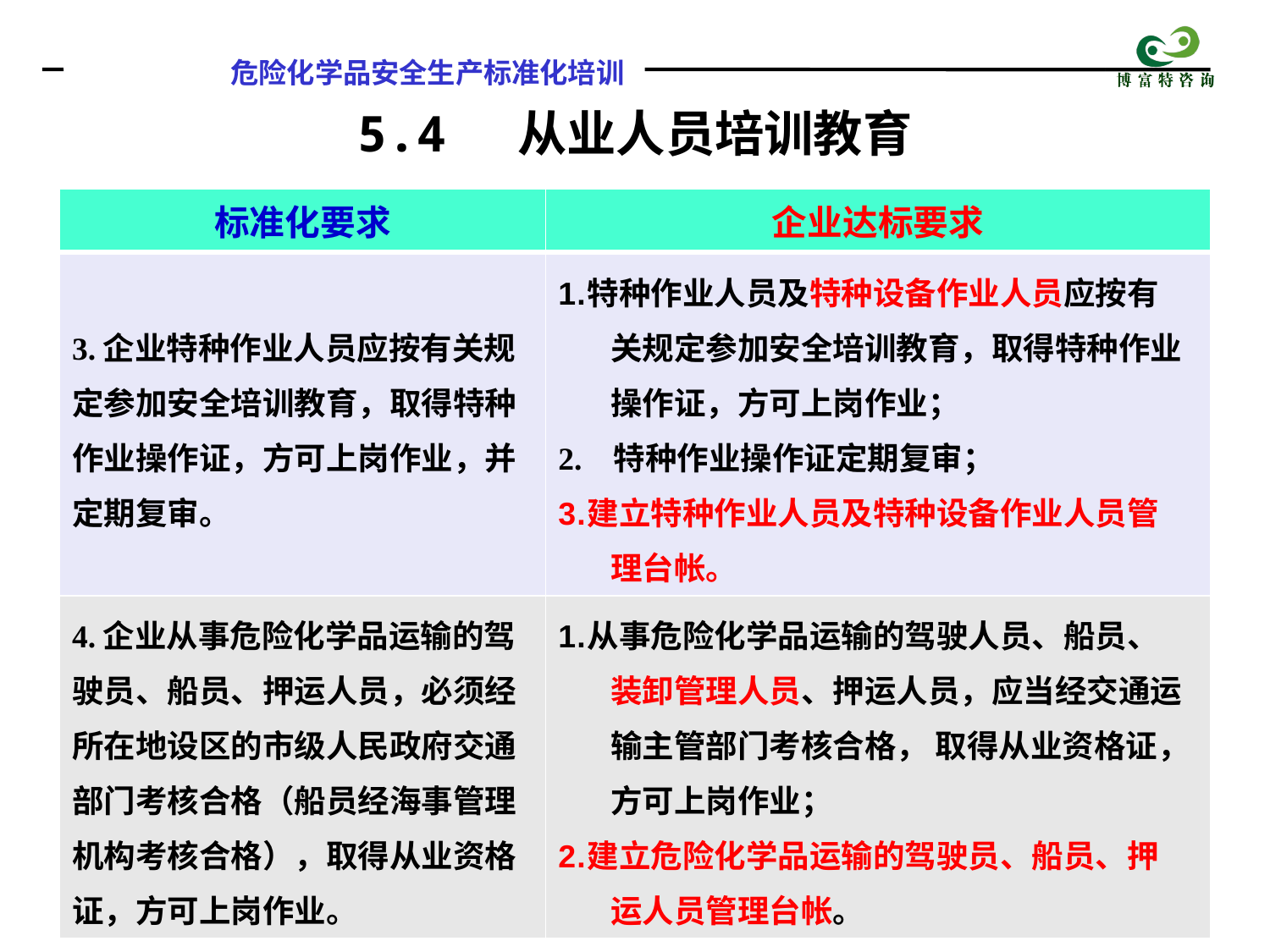

5.4  从业人员培训教育
| 标准化要求 | 企业达标要求 |
| --- | --- |
| 3.企业特种作业人员应按有关规定参加安全培训教育，取得特种作业操作证，方可上岗作业，并定期复审。 | 特种作业人员及特种设备作业人员应按有 关规定参加安全培训教育，取得特种作业 操作证，方可上岗作业； 2. 特种作业操作证定期复审； 建立特种作业人员及特种设备作业人员管 理台帐。 |
| 4.企业从事危险化学品运输的驾驶员、船员、押运人员，必须经所在地设区的市级人民政府交通部门考核合格（船员经海事管理机构考核合格），取得从业资格证，方可上岗作业。 | 从事危险化学品运输的驾驶人员、船员、 装卸管理人员、押运人员，应当经交通运 输主管部门考核合格， 取得从业资格证， 方可上岗作业； 建立危险化学品运输的驾驶员、船员、押 运人员管理台帐。 |